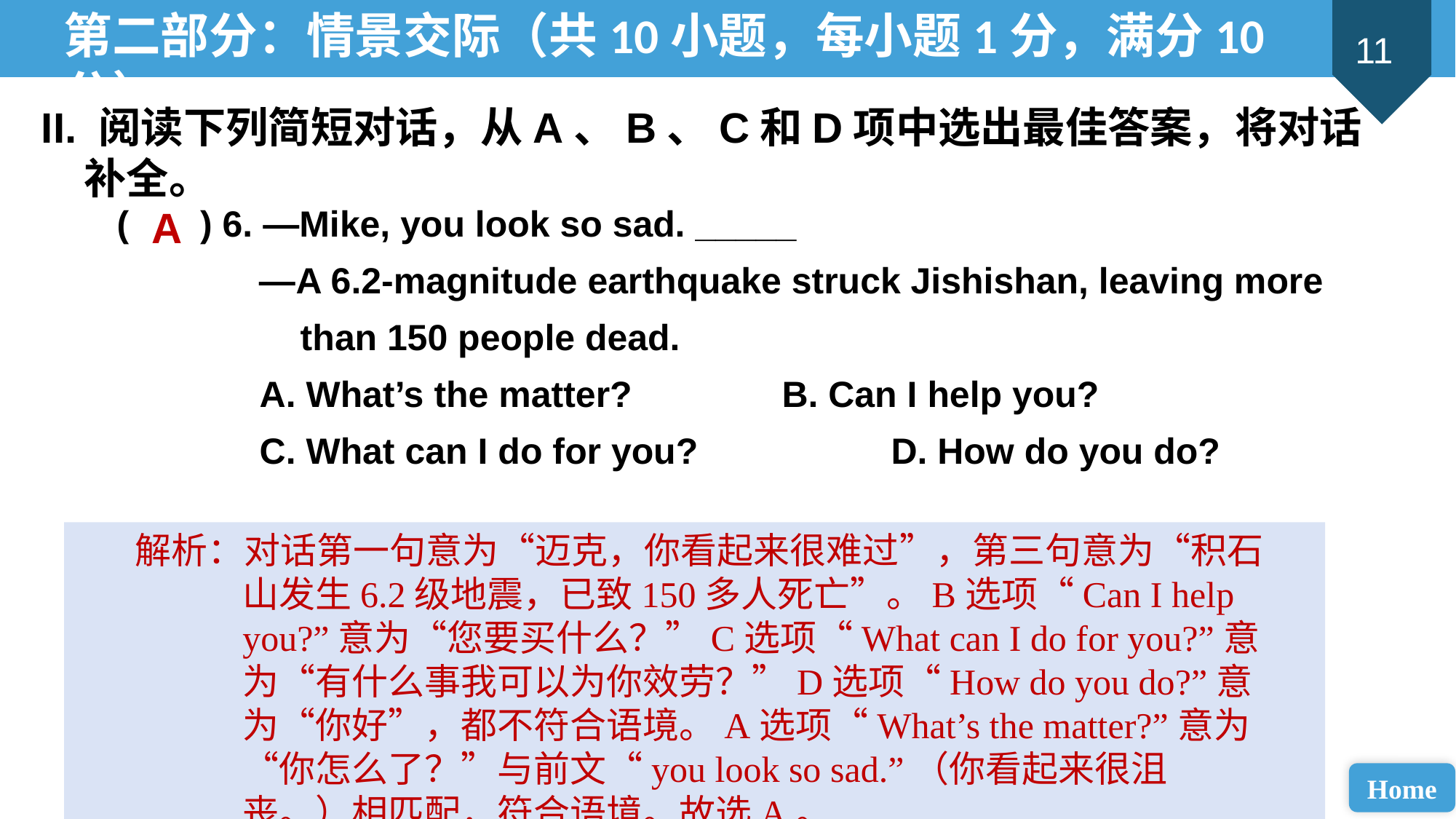

第二部分：情景交际（共10小题，每小题1分，满分10分）
II. 阅读下列简短对话，从A、B、C和D项中选出最佳答案，将对话补全。
(       ) 6. —Mike, you look so sad. _____
              —A 6.2-magnitude earthquake struck Jishishan, leaving more
                  than 150 people dead.
              A. What’s the matter?		 B. Can I help you?
              C. What can I do for you? 		 D. How do you do?
A

解析：对话第一句意为“迈克，你看起来很难过”，第三句意为“积石山发生6.2级地震，已致150多人死亡”。B选项“Can I help you?”意为“您要买什么？”C选项“What can I do for you?”意为“有什么事我可以为你效劳？”D选项“How do you do?”意为“你好”，都不符合语境。A选项“What’s the matter?”意为“你怎么了？”与前文“you look so sad.”（你看起来很沮丧。）相匹配，符合语境。故选A。